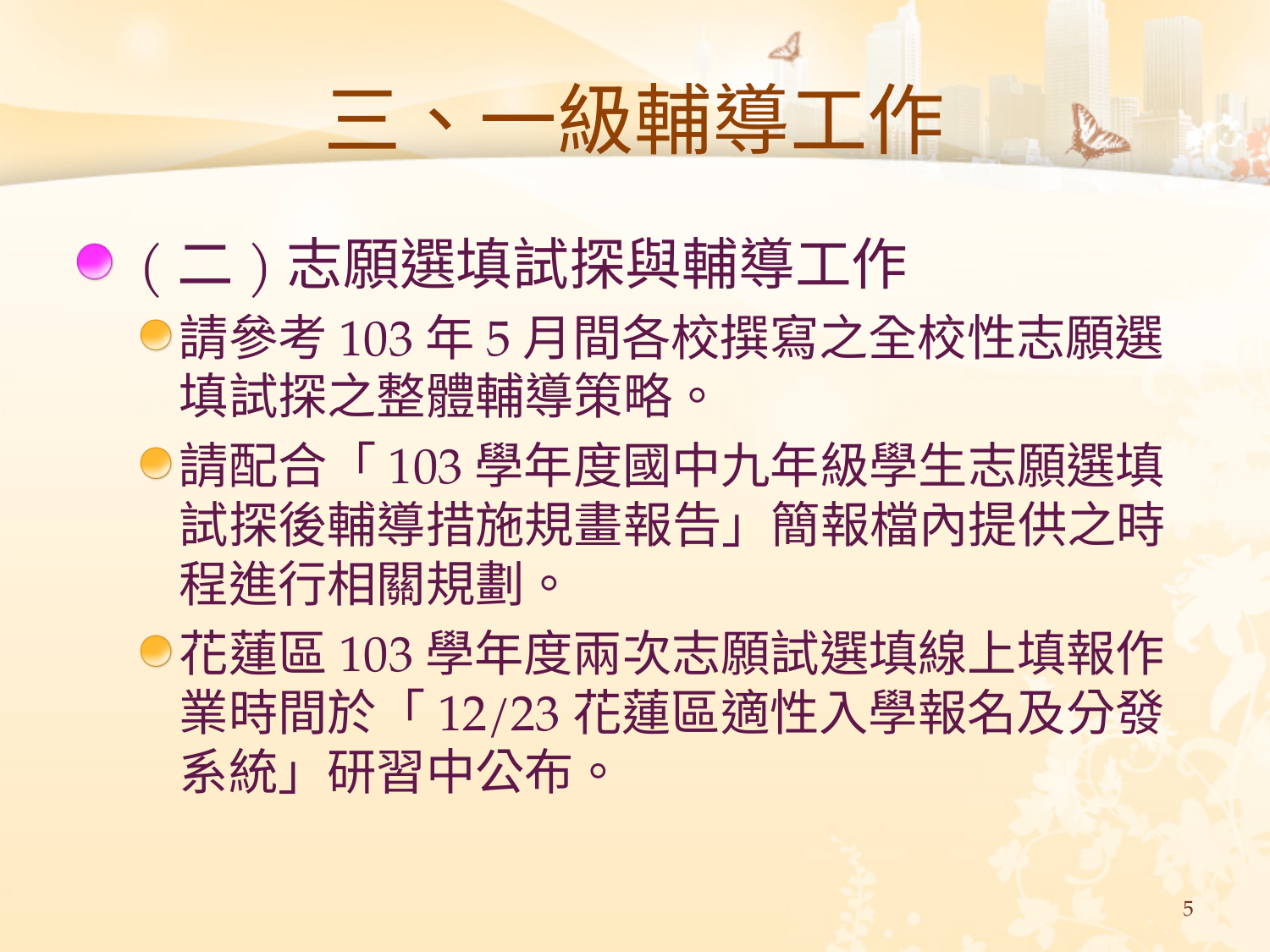

# 三、一級輔導工作
 (二)志願選填試探與輔導工作
請參考103年5月間各校撰寫之全校性志願選填試探之整體輔導策略。
請配合「103學年度國中九年級學生志願選填試探後輔導措施規畫報告」簡報檔內提供之時程進行相關規劃。
花蓮區103學年度兩次志願試選填線上填報作業時間於「12/23花蓮區適性入學報名及分發系統」研習中公布。
5